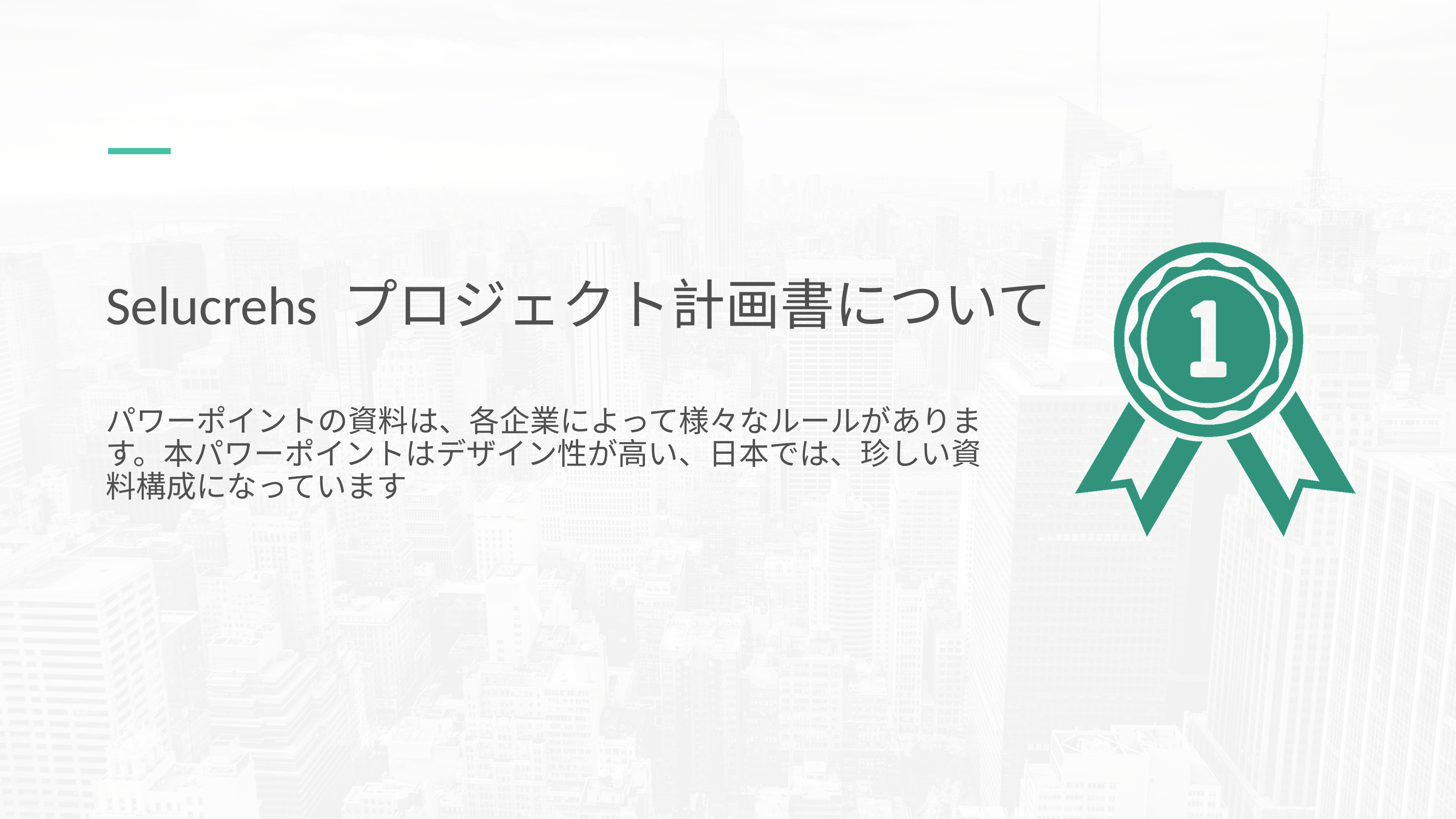

# Selucrehs プロジェクト計画書について
パワーポイントの資料は、各企業によって様々なルールがあります。本パワーポイントはデザイン性が高い、日本では、珍しい資料構成になっています